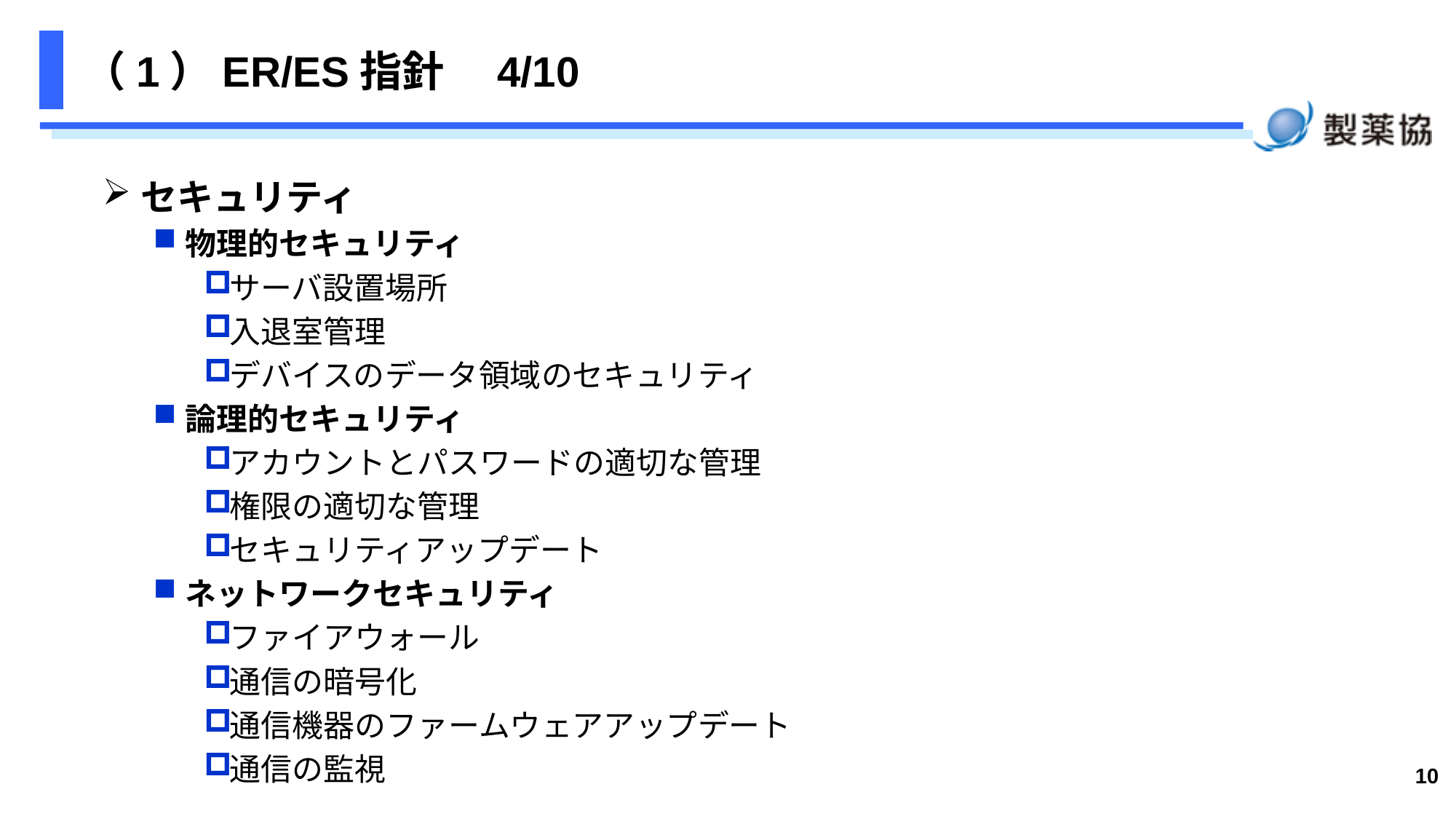

# （1）ER/ES指針　4/10
セキュリティ
物理的セキュリティ
サーバ設置場所
入退室管理
デバイスのデータ領域のセキュリティ
論理的セキュリティ
アカウントとパスワードの適切な管理
権限の適切な管理
セキュリティアップデート
ネットワークセキュリティ
ファイアウォール
通信の暗号化
通信機器のファームウェアアップデート
通信の監視

10